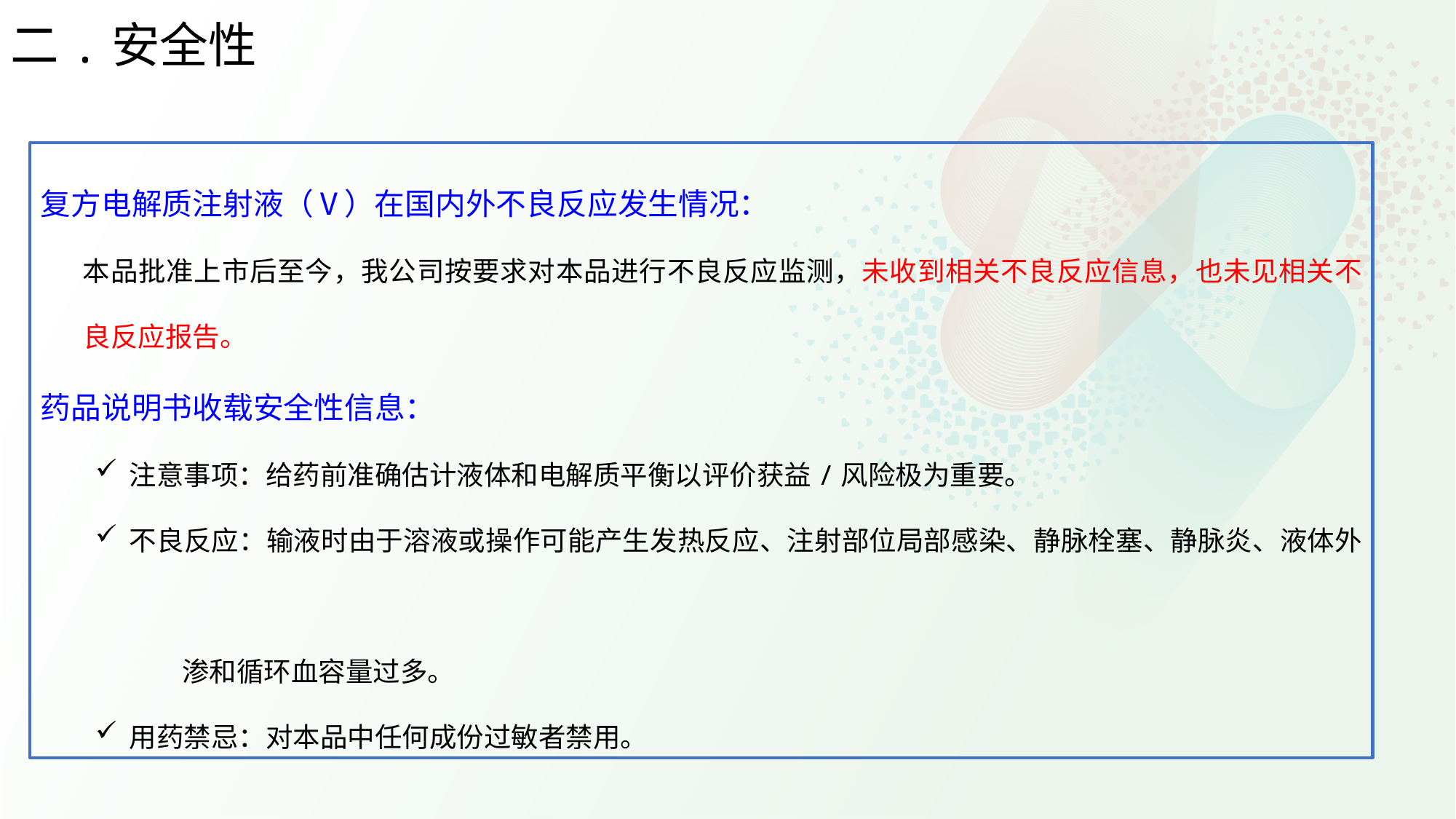

二.安全性
复方电解质注射液（Ⅴ）在国内外不良反应发生情况：
本品批准上市后至今，我公司按要求对本品进行不良反应监测，未收到相关不良反应信息，也未见相关不良反应报告。
药品说明书收载安全性信息：
注意事项：给药前准确估计液体和电解质平衡以评价获益/风险极为重要。
不良反应：输液时由于溶液或操作可能产生发热反应、注射部位局部感染、静脉栓塞、静脉炎、液体外
             渗和循环血容量过多。
用药禁忌：对本品中任何成份过敏者禁用。